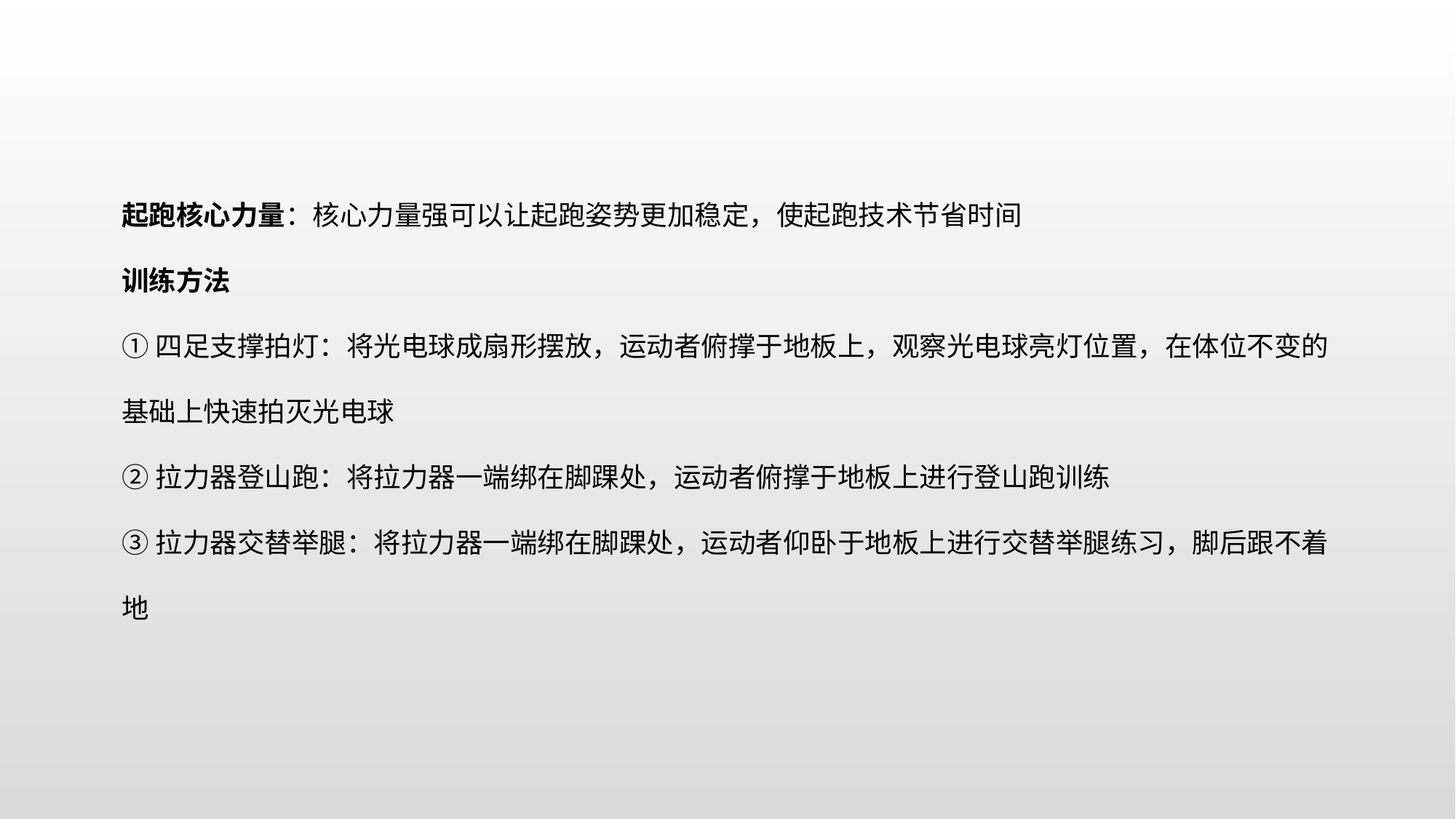

起跑核心力量：核心力量强可以让起跑姿势更加稳定，使起跑技术节省时间
训练方法
①四足支撑拍灯：将光电球成扇形摆放，运动者俯撑于地板上，观察光电球亮灯位置，在体位不变的基础上快速拍灭光电球
②拉力器登山跑：将拉力器一端绑在脚踝处，运动者俯撑于地板上进行登山跑训练
③拉力器交替举腿：将拉力器一端绑在脚踝处，运动者仰卧于地板上进行交替举腿练习，脚后跟不着地